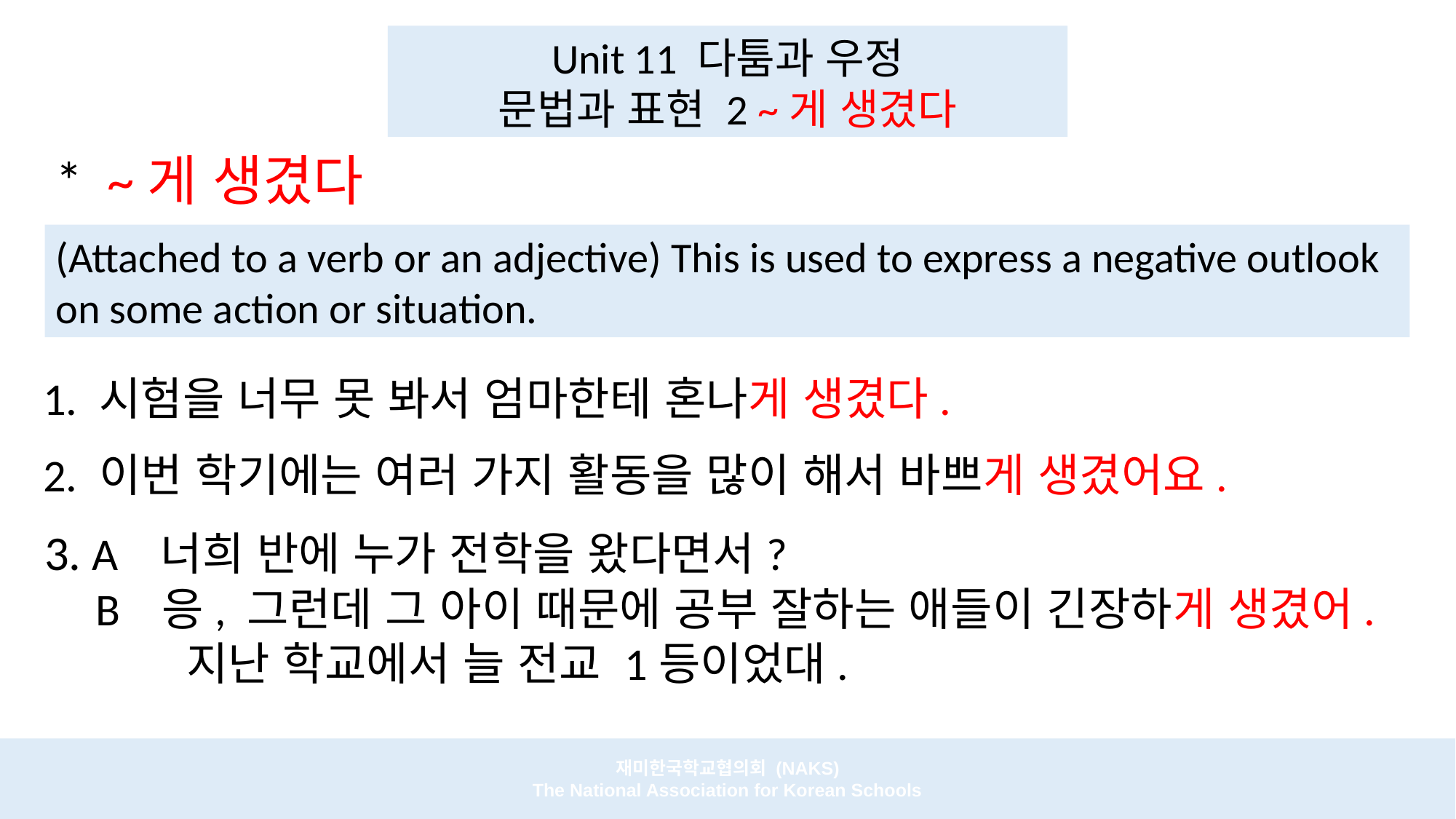

Unit 11 다툼과 우정
문법과 표현 2 ~게 생겼다
*  ~게 생겼다
(Attached to a verb or an adjective) This is used to express a negative outlook on some action or situation.

 1. 시험을 너무 못 봐서 엄마한테 혼나게 생겼다.

 2. 이번 학기에는 여러 가지 활동을 많이 해서 바쁘게 생겼어요.
  3. A   너희 반에 누가 전학을 왔다면서?
       B   응, 그런데 그 아이 때문에 공부 잘하는 애들이 긴장하게 생겼어.
            지난 학교에서 늘 전교 1등이었대.
재미한국학교협의회 (NAKS)
The National Association for Korean Schools